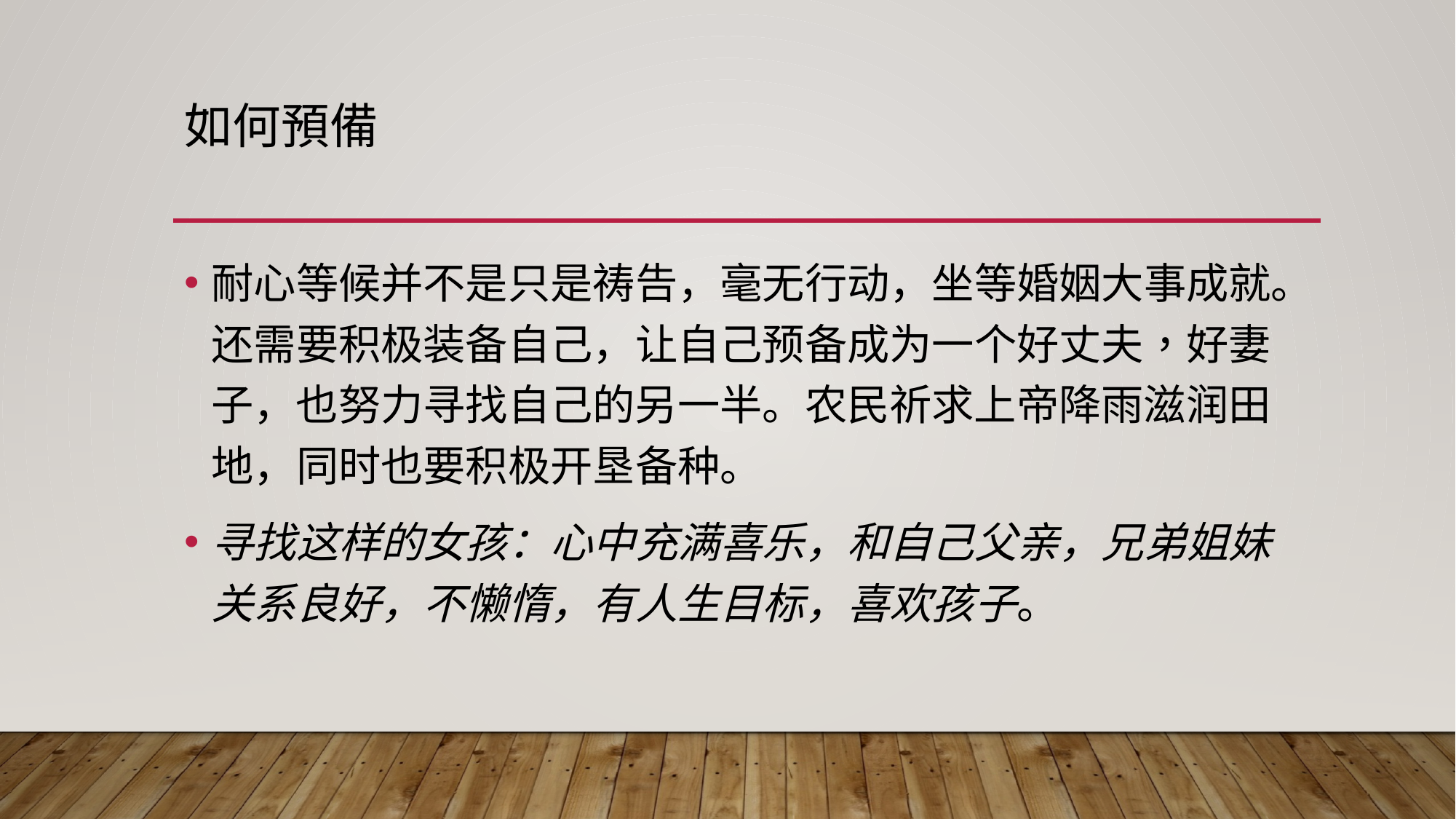

# 如何預備
耐心等候并不是只是祷告，毫无行动，坐等婚姻大事成就。还需要积极装备自己，让自己预备成为一个好丈夫，好妻子，也努力寻找自己的另一半。农民祈求上帝降雨滋润田地，同时也要积极开垦备种。
寻找这样的女孩：心中充满喜乐，和自己父亲，兄弟姐妹关系良好，不懒惰，有人生目标，喜欢孩子。